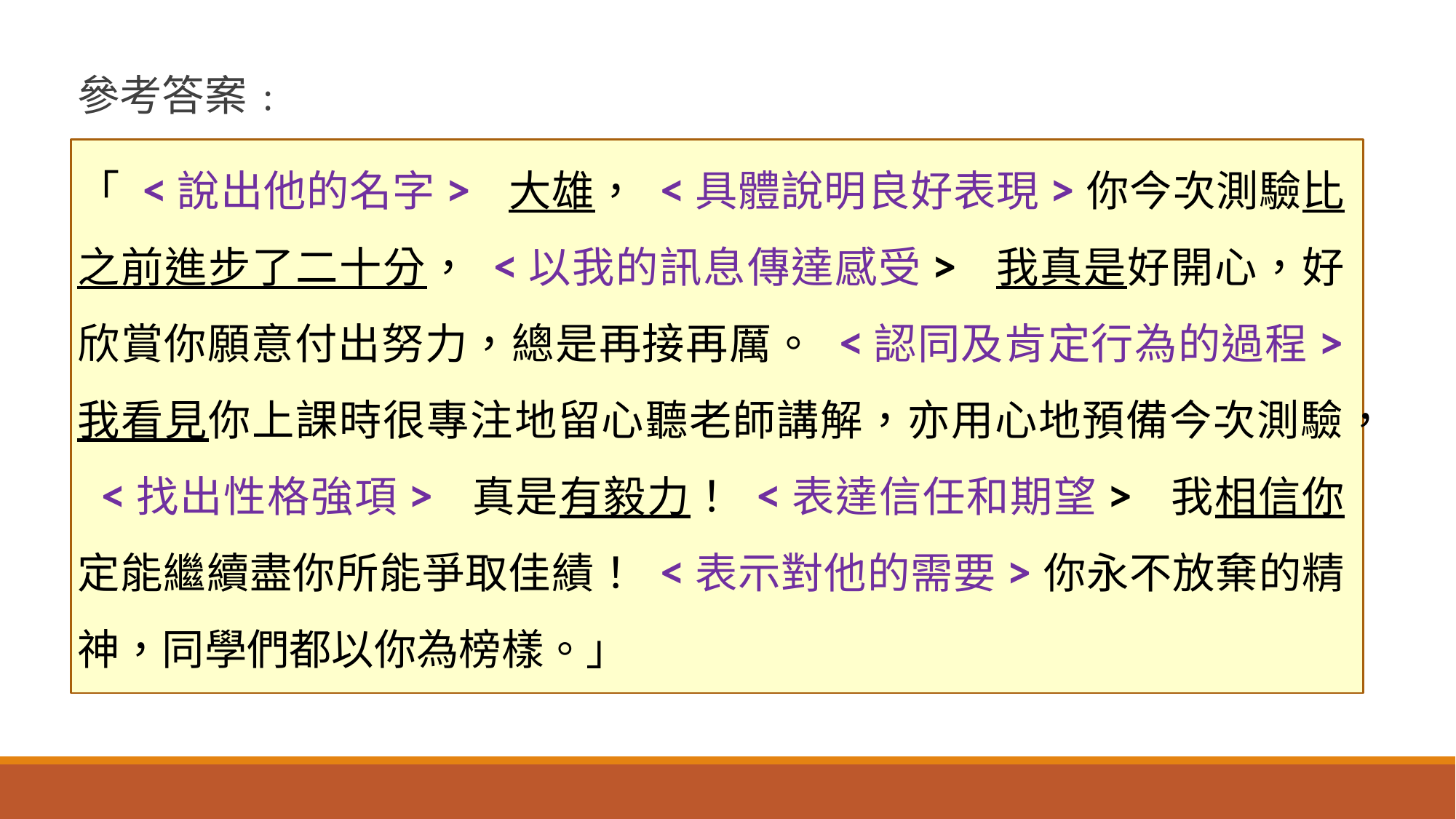

參考答案﹕
「 <說出他的名字> 大雄， <具體說明良好表現>你今次測驗比之前進步了二十分， <以我的訊息傳達感受> 我真是好開心，好欣賞你願意付出努力，總是再接再厲。 <認同及肯定行為的過程> 我看見你上課時很專注地留心聽老師講解，亦用心地預備今次測驗， <找出性格強項> 真是有毅力！ <表達信任和期望> 我相信你定能繼續盡你所能爭取佳績！ <表示對他的需要>你永不放棄的精神，同學們都以你為榜樣。」

19